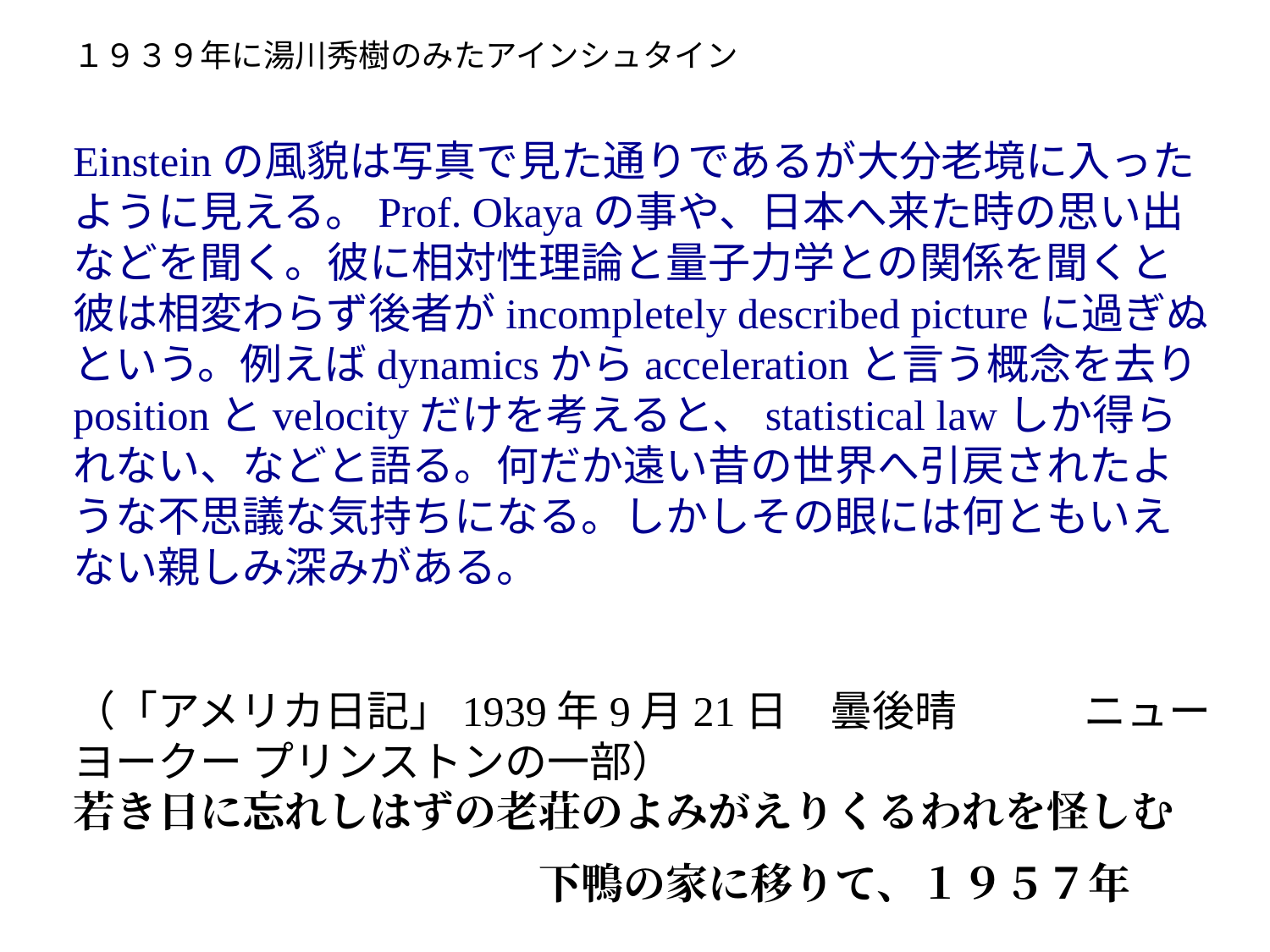

１９３９年に湯川秀樹のみたアインシュタイン
Einsteinの風貌は写真で見た通りであるが大分老境に入ったように見える。Prof. Okayaの事や、日本へ来た時の思い出などを聞く。彼に相対性理論と量子力学との関係を聞くと彼は相変わらず後者がincompletely described pictureに過ぎぬという。例えばdynamicsからaccelerationと言う概念を去りpositionとvelocityだけを考えると、statistical lawしか得られない、などと語る。何だか遠い昔の世界へ引戻されたような不思議な気持ちになる。しかしその眼には何ともいえない親しみ深みがある。

（「アメリカ日記」1939年9月21日　曇後晴　　　ニューヨークー プリンストンの一部）
若き日に忘れしはずの老荘のよみがえりくるわれを怪しむ
　　　　　　　　　　　下鴨の家に移りて、１９５７年